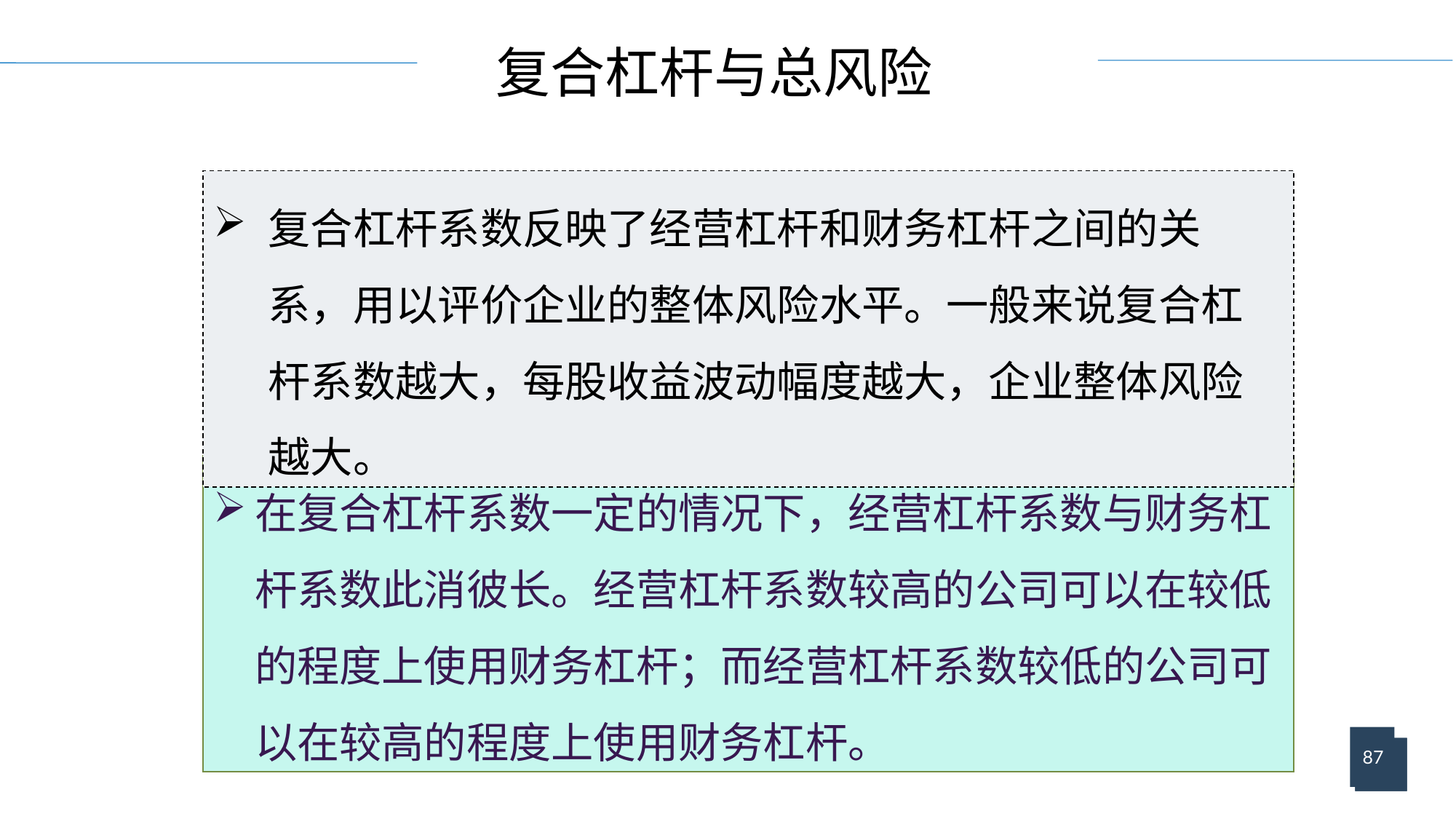

复合杠杆与总风险

复合杠杆系数反映了经营杠杆和财务杠杆之间的关系，用以评价企业的整体风险水平。一般来说复合杠杆系数越大，每股收益波动幅度越大，企业整体风险越大。
在复合杠杆系数一定的情况下，经营杠杆系数与财务杠杆系数此消彼长。经营杠杆系数较高的公司可以在较低的程度上使用财务杠杆；而经营杠杆系数较低的公司可以在较高的程度上使用财务杠杆。
87
87